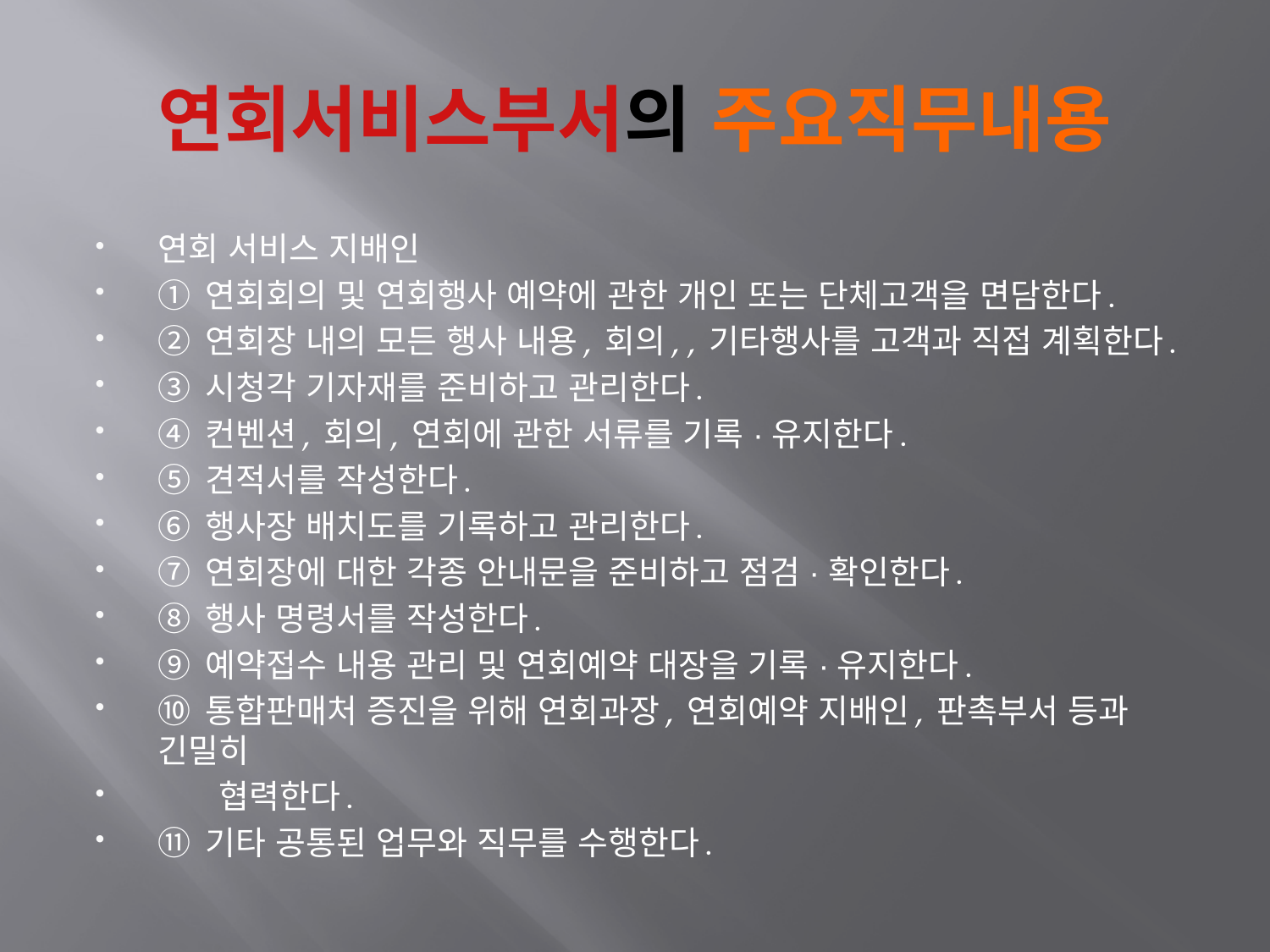

# 연회서비스부서의 주요직무내용
연회 서비스 지배인
① 연회회의 및 연회행사 예약에 관한 개인 또는 단체고객을 면담한다.
② 연회장 내의 모든 행사 내용, 회의, , 기타행사를 고객과 직접 계획한다.
③ 시청각 기자재를 준비하고 관리한다.
④ 컨벤션, 회의, 연회에 관한 서류를 기록 ∙ 유지한다.
⑤ 견적서를 작성한다.
⑥ 행사장 배치도를 기록하고 관리한다.
⑦ 연회장에 대한 각종 안내문을 준비하고 점검 ∙ 확인한다.
⑧ 행사 명령서를 작성한다.
⑨ 예약접수 내용 관리 및 연회예약 대장을 기록 ∙ 유지한다.
⑩ 통합판매처 증진을 위해 연회과장, 연회예약 지배인, 판촉부서 등과 긴밀히
      협력한다.
⑪ 기타 공통된 업무와 직무를 수행한다.